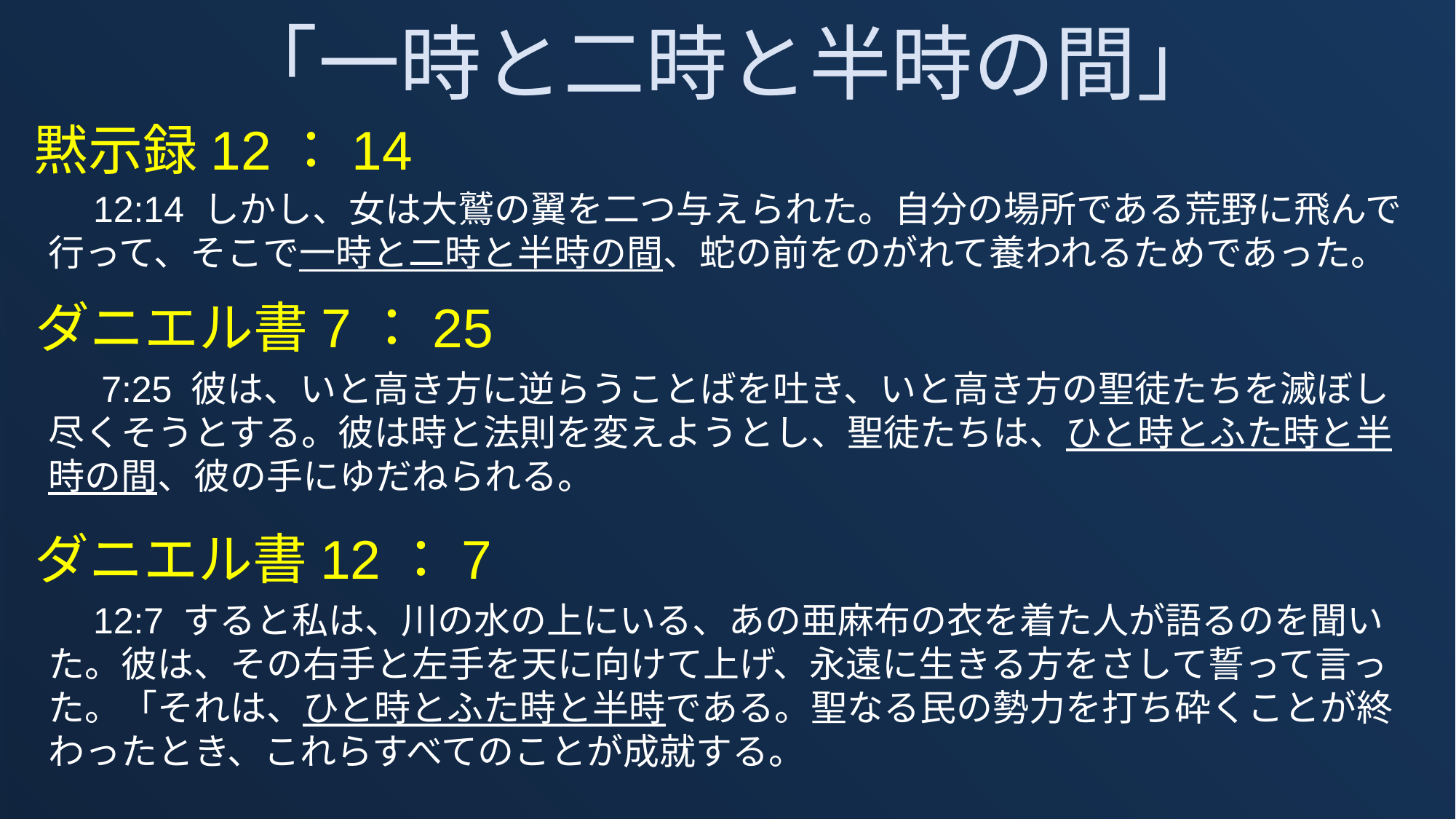

「一時と二時と半時の間」
黙示録12：14
　12:14 しかし、女は大鷲の翼を二つ与えられた。自分の場所である荒野に飛んで行って、そこで一時と二時と半時の間、蛇の前をのがれて養われるためであった。
ダニエル書7：25
　 7:25 彼は、いと高き方に逆らうことばを吐き、いと高き方の聖徒たちを滅ぼし尽くそうとする。彼は時と法則を変えようとし、聖徒たちは、ひと時とふた時と半時の間、彼の手にゆだねられる。
ダニエル書12：7
　12:7 すると私は、川の水の上にいる、あの亜麻布の衣を着た人が語るのを聞いた。彼は、その右手と左手を天に向けて上げ、永遠に生きる方をさして誓って言った。「それは、ひと時とふた時と半時である。聖なる民の勢力を打ち砕くことが終わったとき、これらすべてのことが成就する。